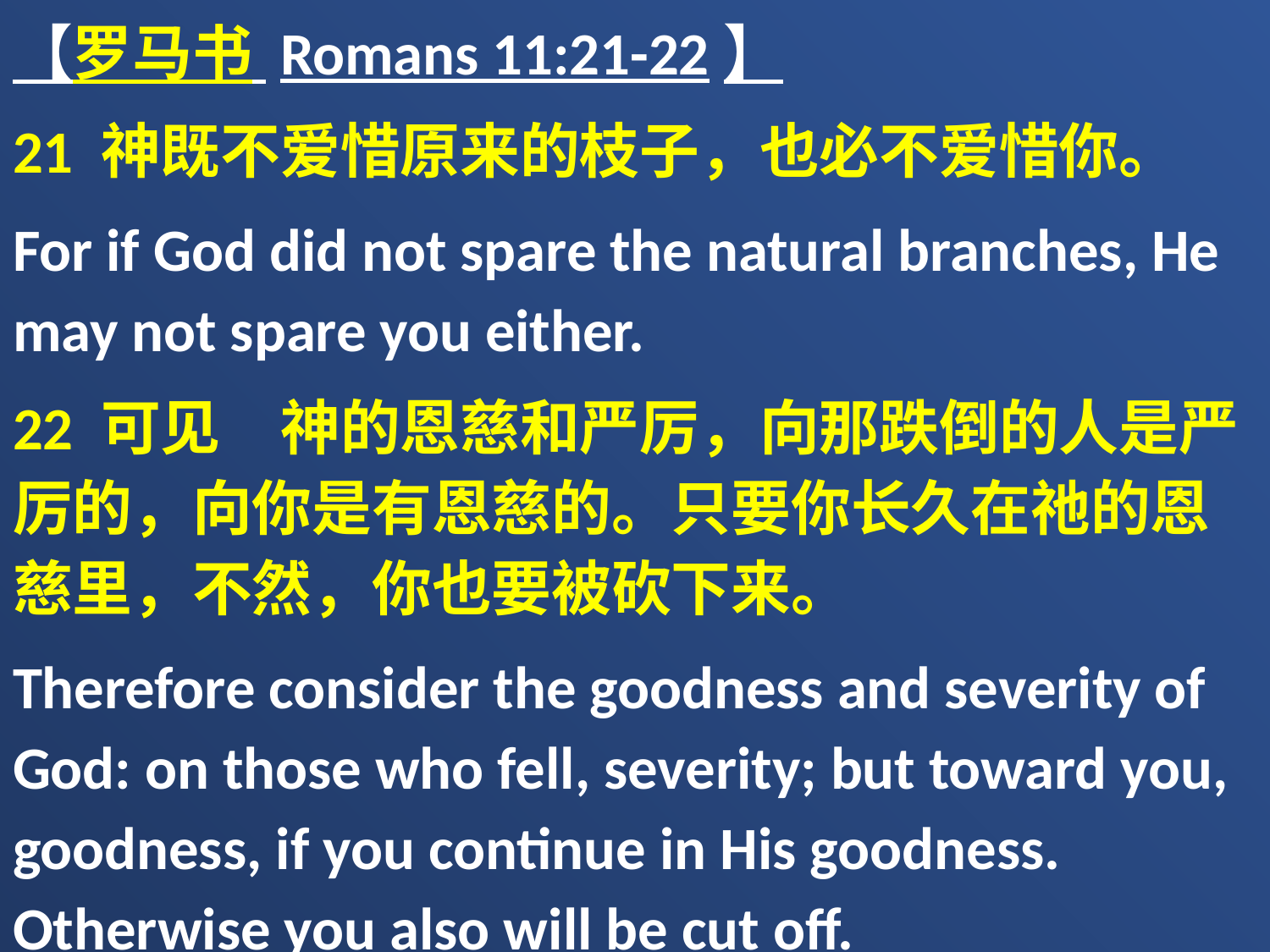

【罗马书 Romans 11:21-22】
21 神既不爱惜原来的枝子，也必不爱惜你。
For if God did not spare the natural branches, He may not spare you either.
22 可见　神的恩慈和严厉，向那跌倒的人是严厉的，向你是有恩慈的。只要你长久在祂的恩慈里，不然，你也要被砍下来。
Therefore consider the goodness and severity of God: on those who fell, severity; but toward you, goodness, if you continue in His goodness. Otherwise you also will be cut off.